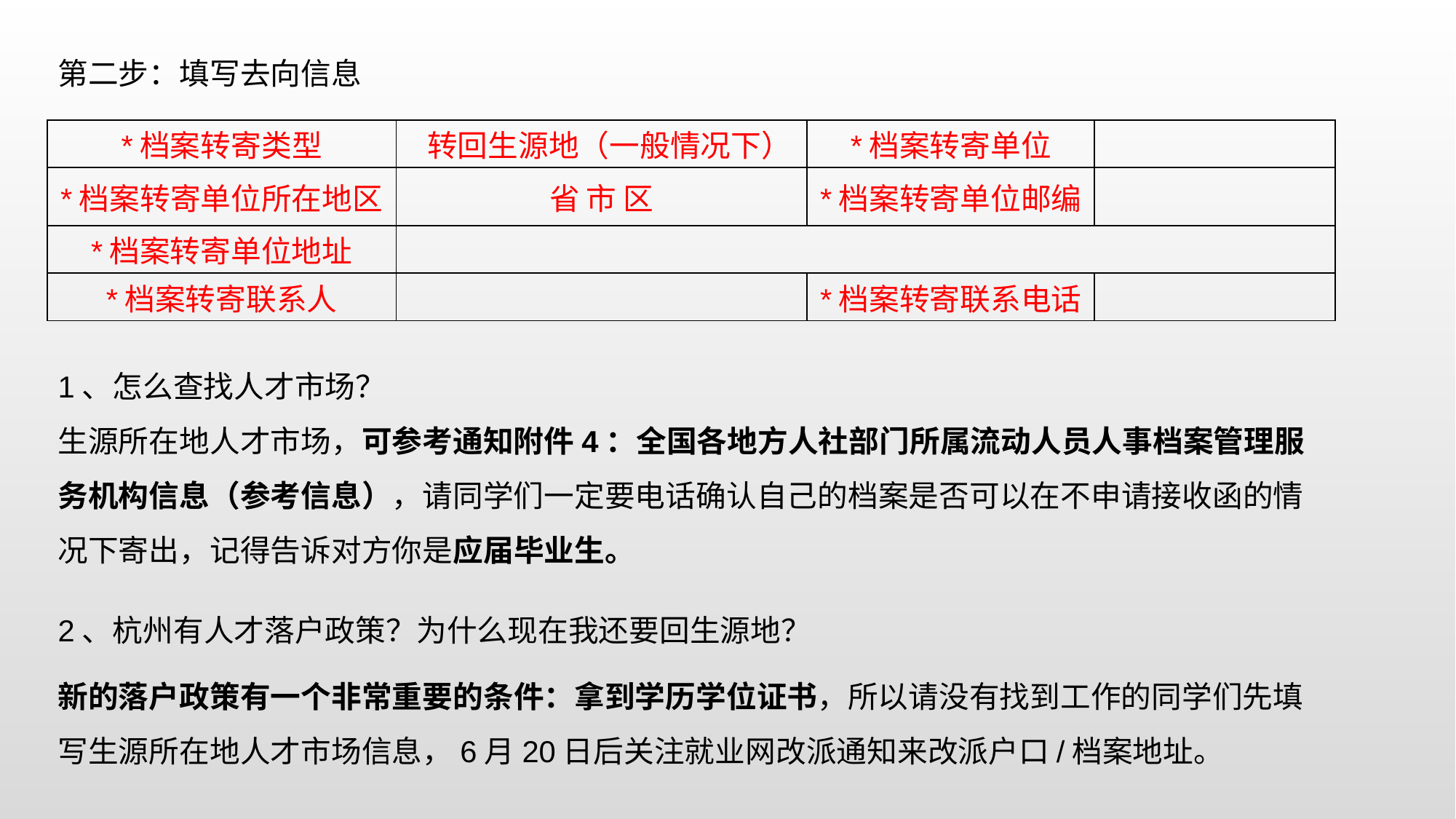

第二步：填写去向信息
| \*档案转寄类型 | 转回生源地（一般情况下） | \*档案转寄单位 |  |
| --- | --- | --- | --- |
| \*档案转寄单位所在地区 | 省 市 区 | \*档案转寄单位邮编 |  |
| \*档案转寄单位地址 |  |  |  |
| \*档案转寄联系人 |  | \*档案转寄联系电话 |  |
1、怎么查找人才市场？
生源所在地人才市场，可参考通知附件4：全国各地方人社部门所属流动人员人事档案管理服务机构信息（参考信息），请同学们一定要电话确认自己的档案是否可以在不申请接收函的情况下寄出，记得告诉对方你是应届毕业生。
2、杭州有人才落户政策？为什么现在我还要回生源地？
新的落户政策有一个非常重要的条件：拿到学历学位证书，所以请没有找到工作的同学们先填写生源所在地人才市场信息，6月20日后关注就业网改派通知来改派户口/档案地址。